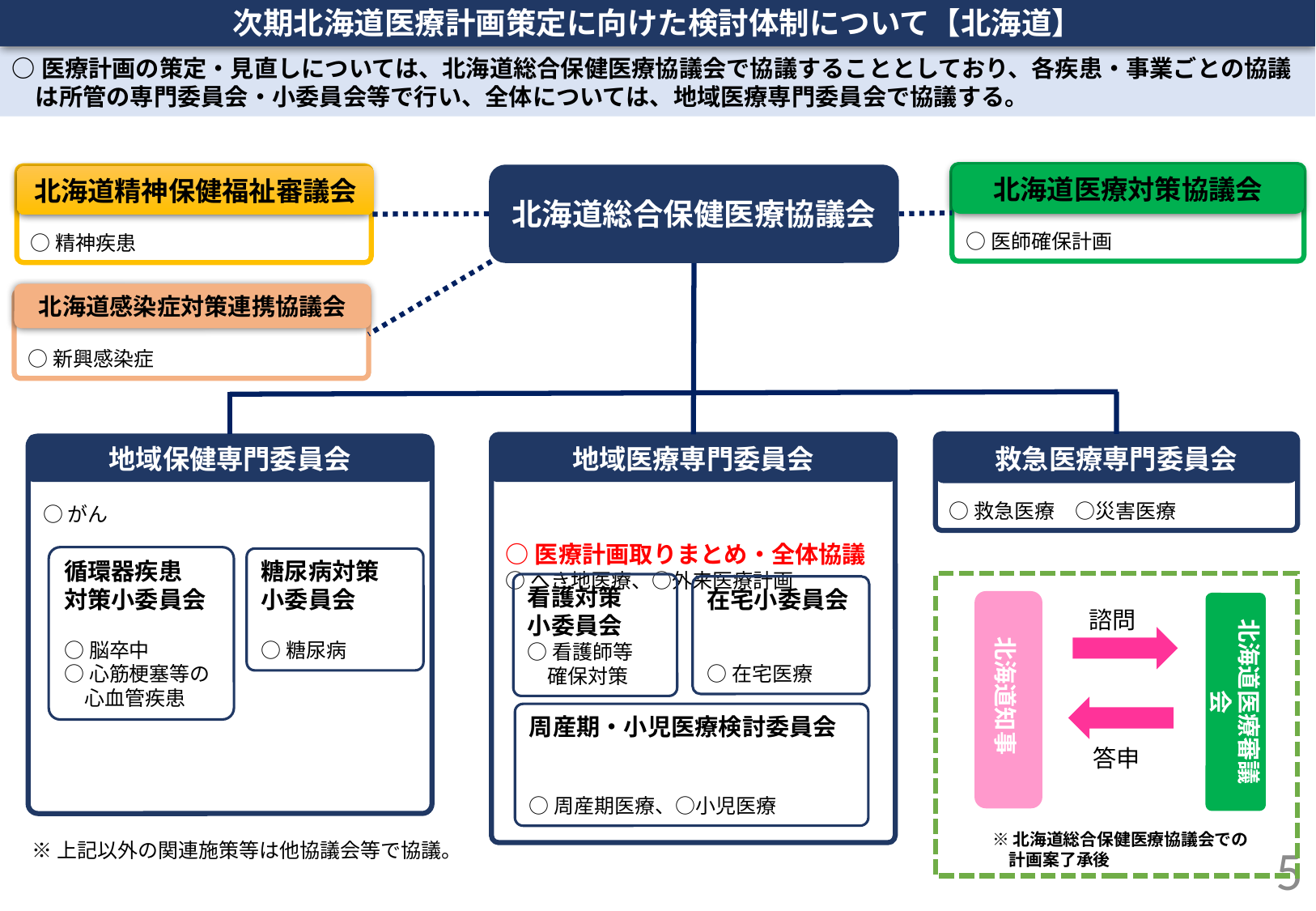

次期北海道医療計画策定に向けた検討体制について【北海道】
○医療計画の策定・見直しについては、北海道総合保健医療協議会で協議することとしており、各疾患・事業ごとの協議
　は所管の専門委員会・小委員会等で行い、全体については、地域医療専門委員会で協議する。
精神医療審議会

○医師確保計画
北海道医療対策協議会
北海道総合保健医療協議会
北海道精神保健福祉審議会
精神医療審議会

○精神疾患
北海道感染症対策連携協議会

○新興感染症
救急医療専門委員会

○救急医療　○災害医療
救急医療専門委員会
地域保健専門委員会
地域保健専門委員会

○がん

循環器疾患
対策小委員会

○脳卒中
○心筋梗塞等の
　心血管疾患
糖尿病対策
小委員会

○糖尿病
総医協　地域医療専門委員会

○医療計画取りまとめ・全体協議
○へき地医療、○外来医療計画

地域医療専門委員会
看護対策
小委員会
○看護師等
　確保対策
在宅小委員会

○在宅医療
周産期・小児医療検討委員会

○周産期医療、○小児医療

　北海道知事
北海道医療審議会
諮問

答申
※北海道総合保健医療協議会での
　計画案了承後
※上記以外の関連施策等は他協議会等で協議。
5